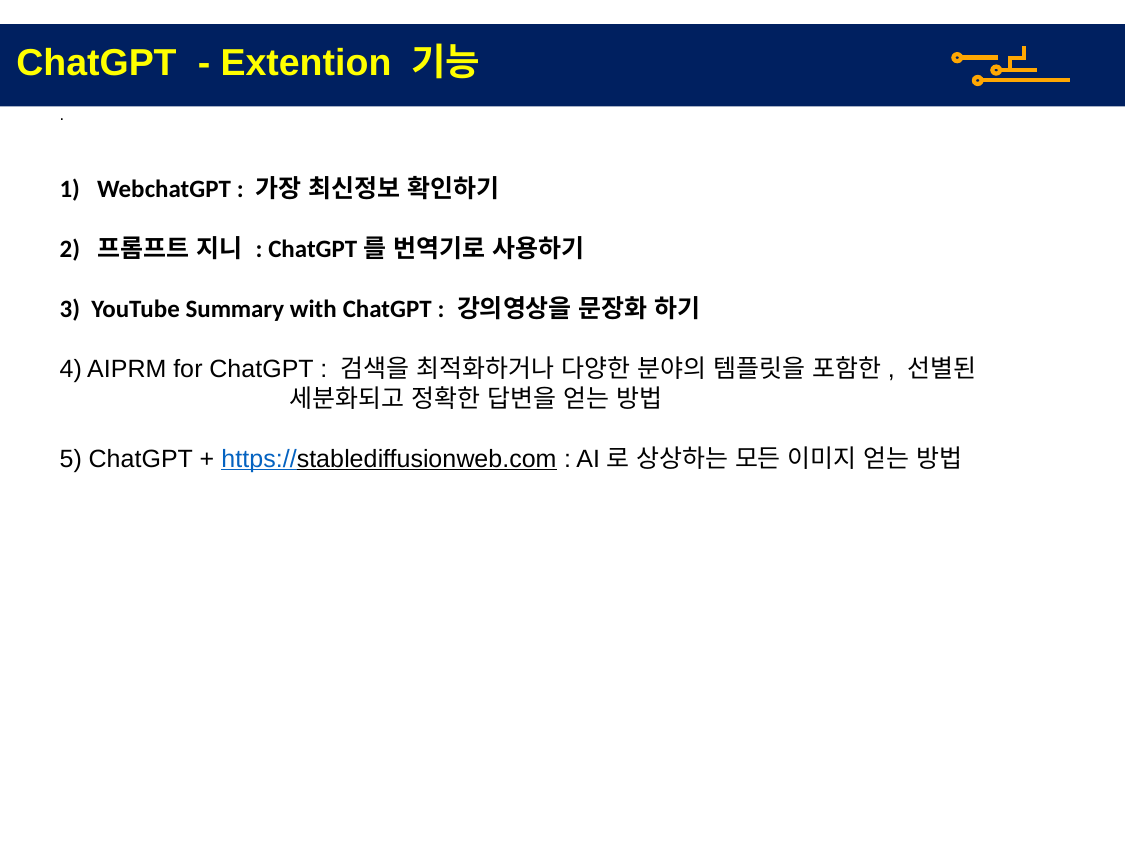

ChatGPT  - Extention 기능

.

WebchatGPT : 가장 최신정보 확인하기

2)  프롬프트 지니 : ChatGPT를 번역기로 사용하기

3)  YouTube Summary with ChatGPT : 강의영상을 문장화 하기

4) AIPRM for ChatGPT : 검색을 최적화하거나 다양한 분야의 템플릿을 포함한, 선별된
                                세분화되고 정확한 답변을 얻는 방법

5) ChatGPT + https://stablediffusionweb.com : AI로 상상하는 모든 이미지 얻는 방법